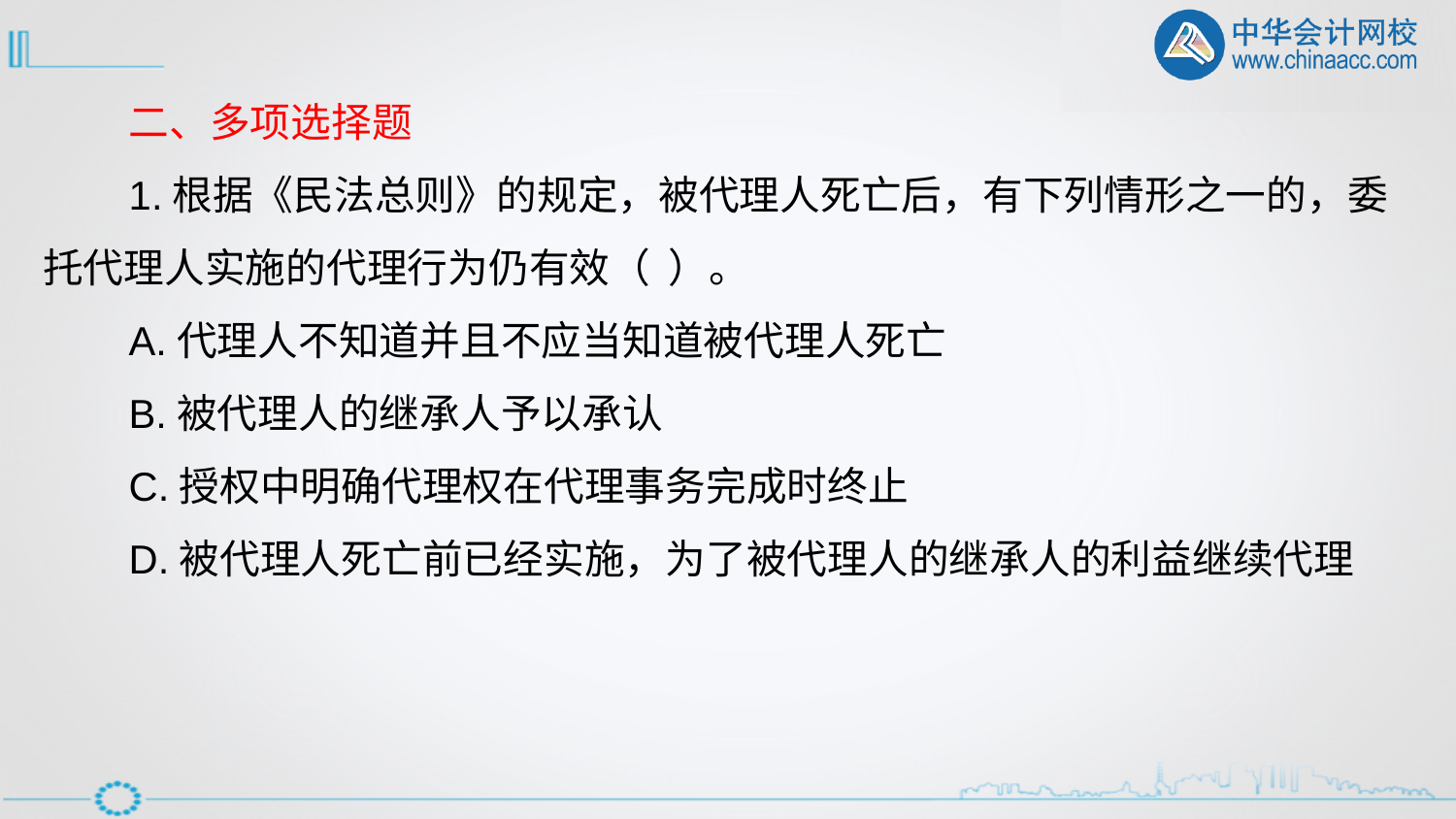

二、多项选择题
1.根据《民法总则》的规定，被代理人死亡后，有下列情形之一的，委托代理人实施的代理行为仍有效（  ）。
A.代理人不知道并且不应当知道被代理人死亡
B.被代理人的继承人予以承认
C.授权中明确代理权在代理事务完成时终止
D.被代理人死亡前已经实施，为了被代理人的继承人的利益继续代理